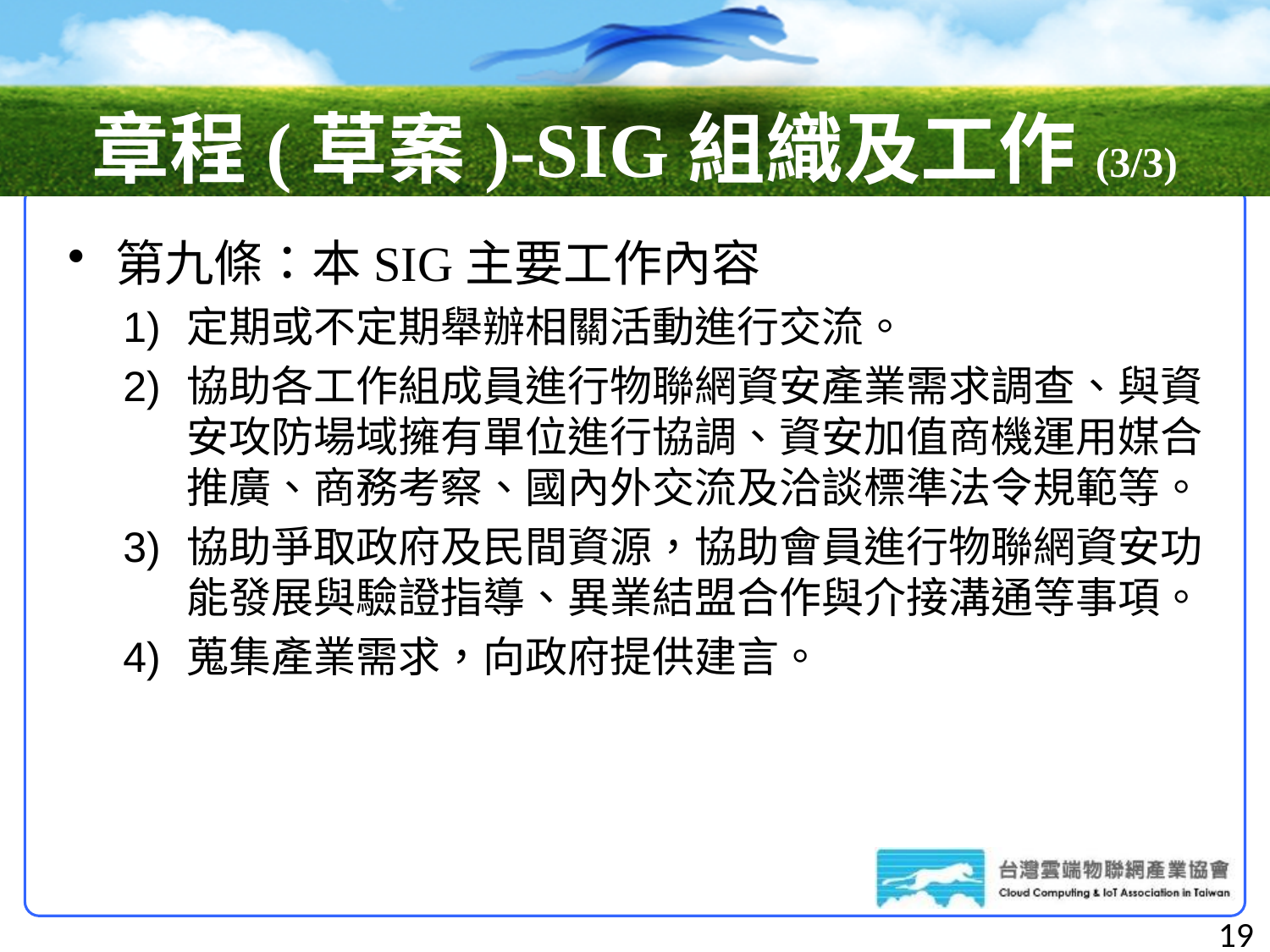

# 章程(草案)-SIG組織及工作(3/3)
第九條：本SIG主要工作內容
定期或不定期舉辦相關活動進行交流。
協助各工作組成員進行物聯網資安產業需求調查、與資安攻防場域擁有單位進行協調、資安加值商機運用媒合推廣、商務考察、國內外交流及洽談標準法令規範等。
協助爭取政府及民間資源，協助會員進行物聯網資安功能發展與驗證指導、異業結盟合作與介接溝通等事項。
蒐集產業需求，向政府提供建言。